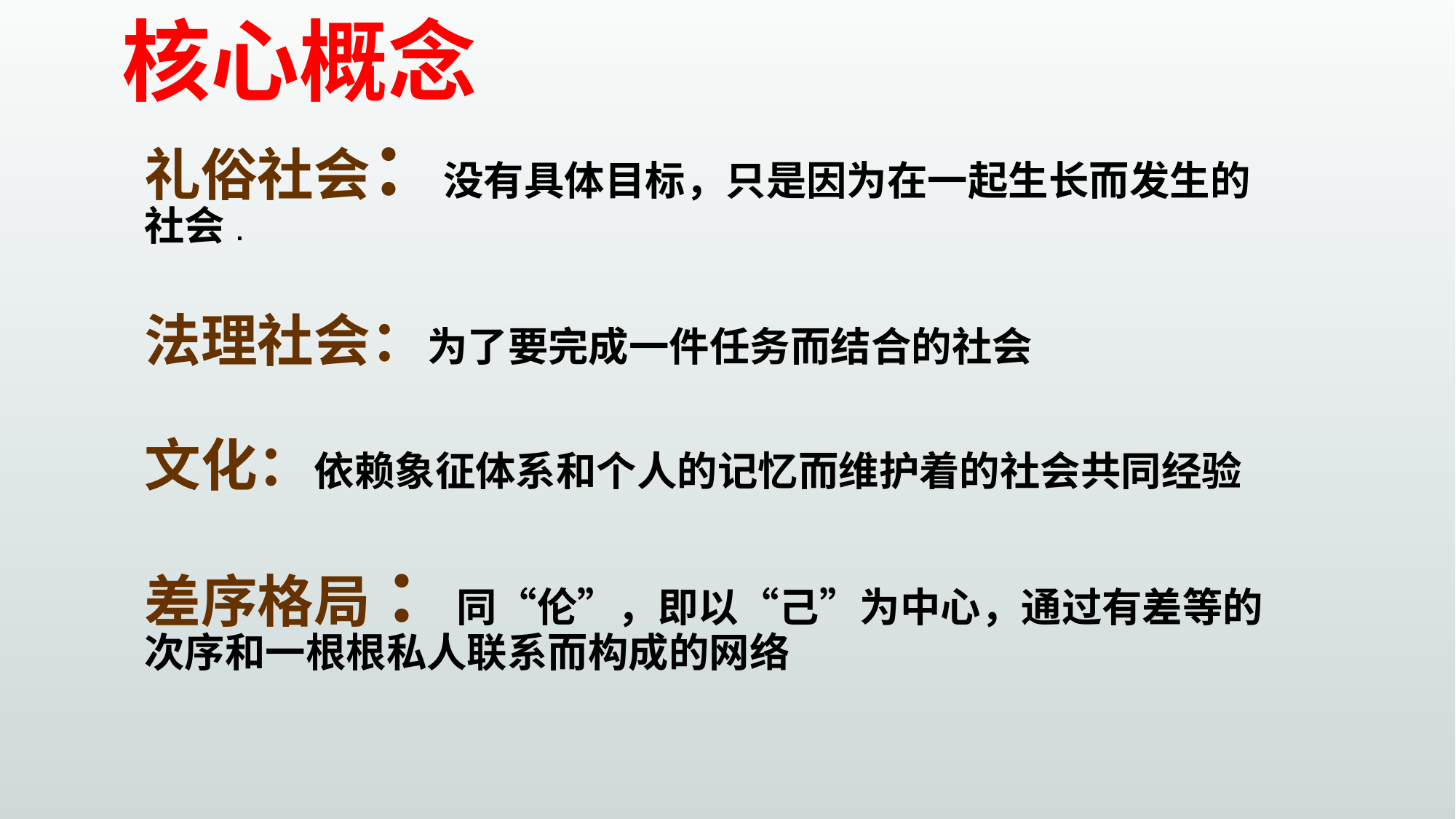

核心概念
礼俗社会：没有具体目标，只是因为在一起生长而发生的社会.

法理社会：为了要完成一件任务而结合的社会

文化：依赖象征体系和个人的记忆而维护着的社会共同经验

差序格局 ：同“伦”，即以“己”为中心，通过有差等的次序和一根根私人联系而构成的网络